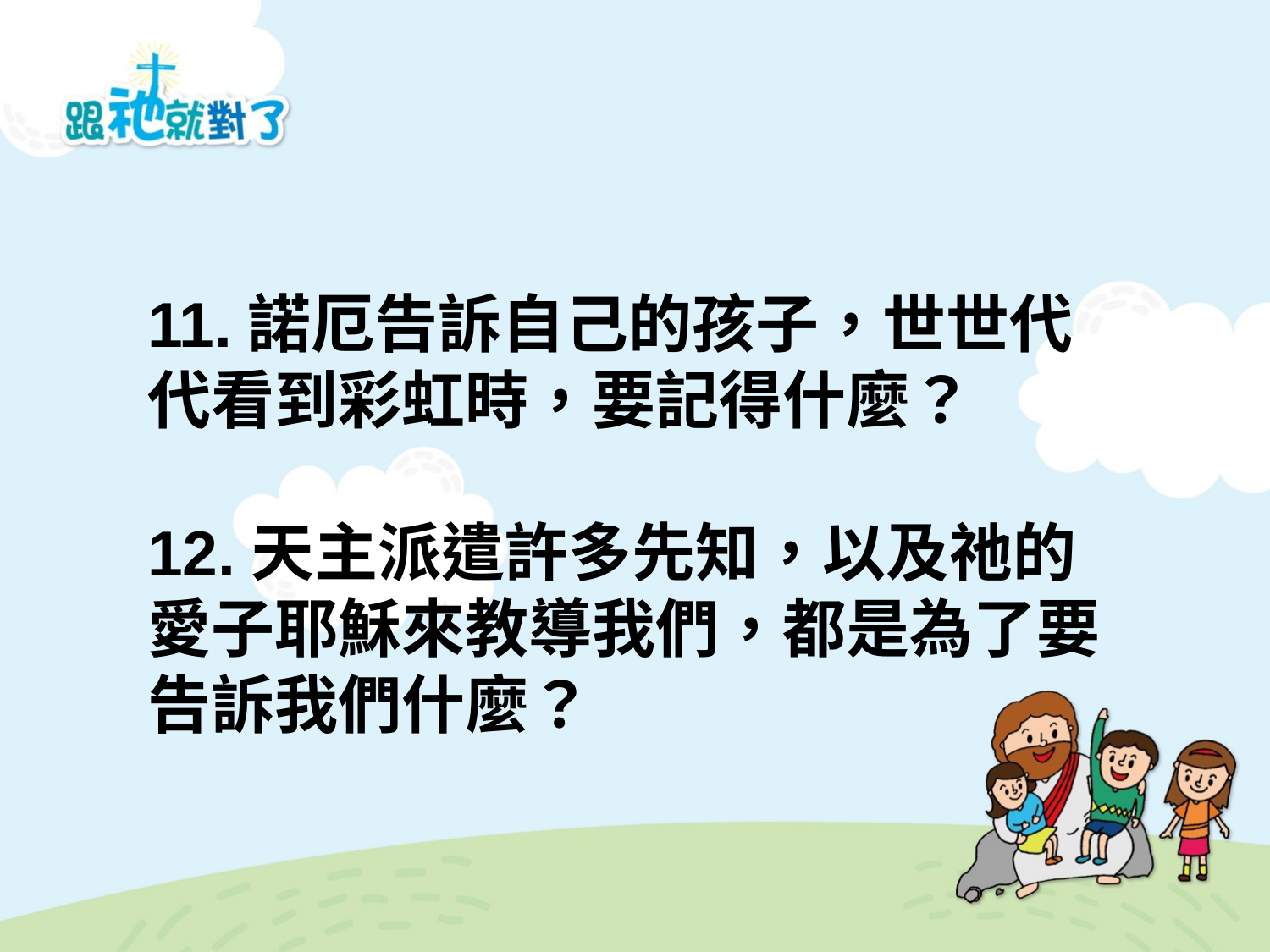

11.諾厄告訴自己的孩子，世世代代看到彩虹時，要記得什麼？

12.天主派遣許多先知，以及祂的愛子耶穌來教導我們，都是為了要告訴我們什麼？